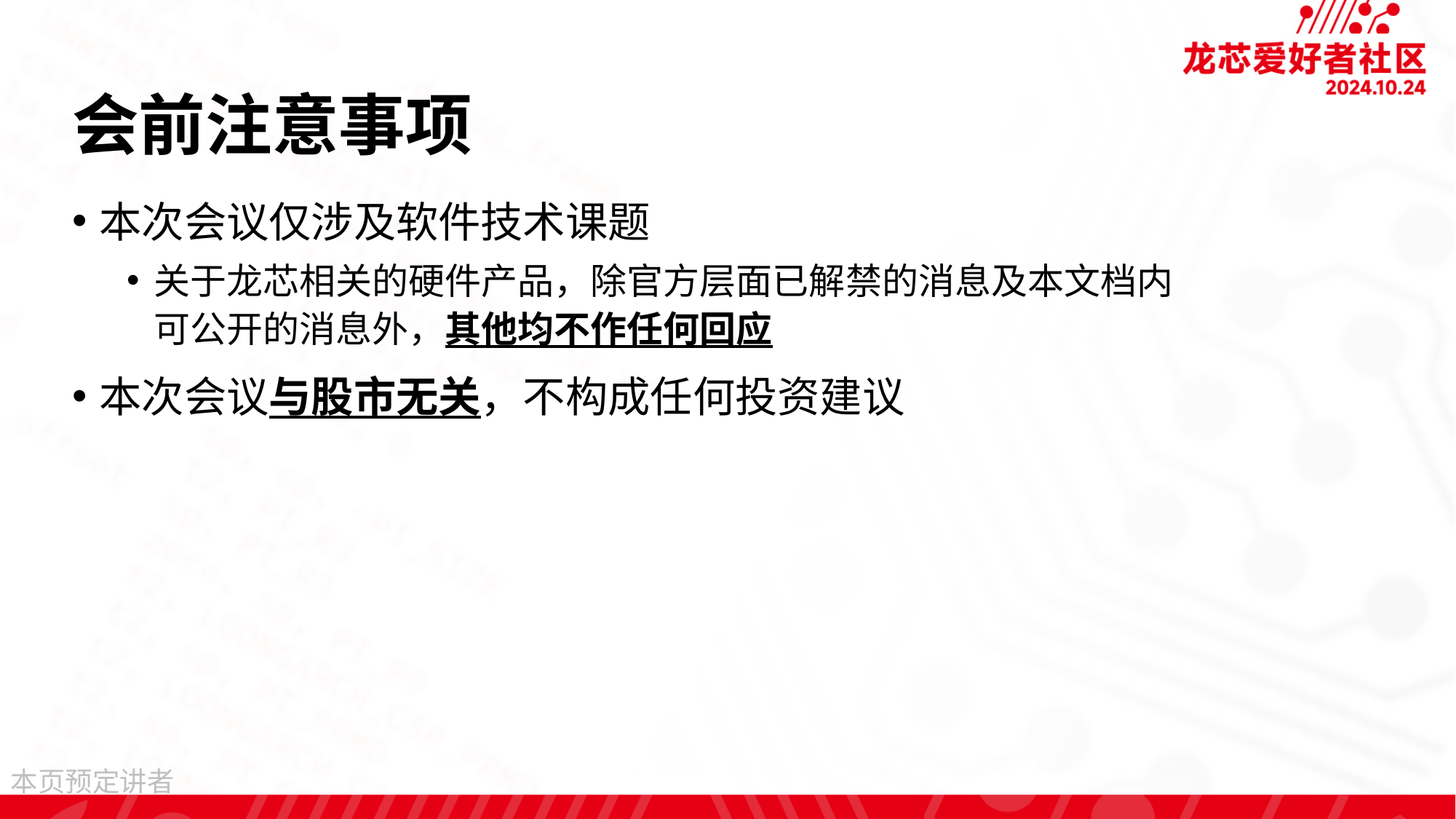

# 会前注意事项
本次会议仅涉及软件技术课题
关于龙芯相关的硬件产品，除官方层面已解禁的消息及本文档内
可公开的消息外，其他均不作任何回应
本次会议与股市无关，不构成任何投资建议